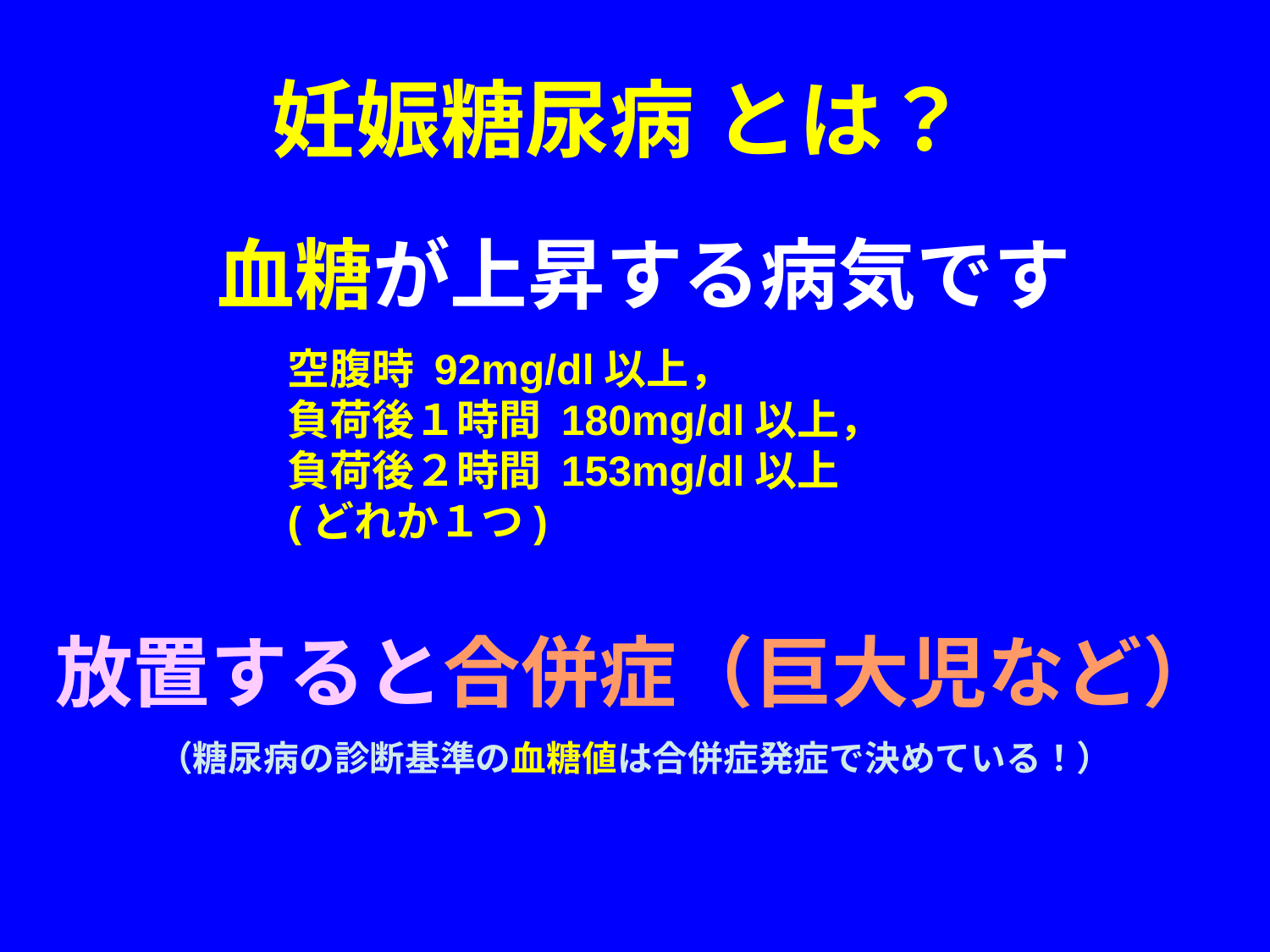

妊娠糖尿病 とは？
血糖が上昇する病気です
空腹時 92mg/dl以上，
負荷後１時間 180mg/dl以上，
負荷後２時間 153mg/dl以上
(どれか１つ)
放置すると合併症（巨大児など）
（糖尿病の診断基準の血糖値は合併症発症で決めている！）